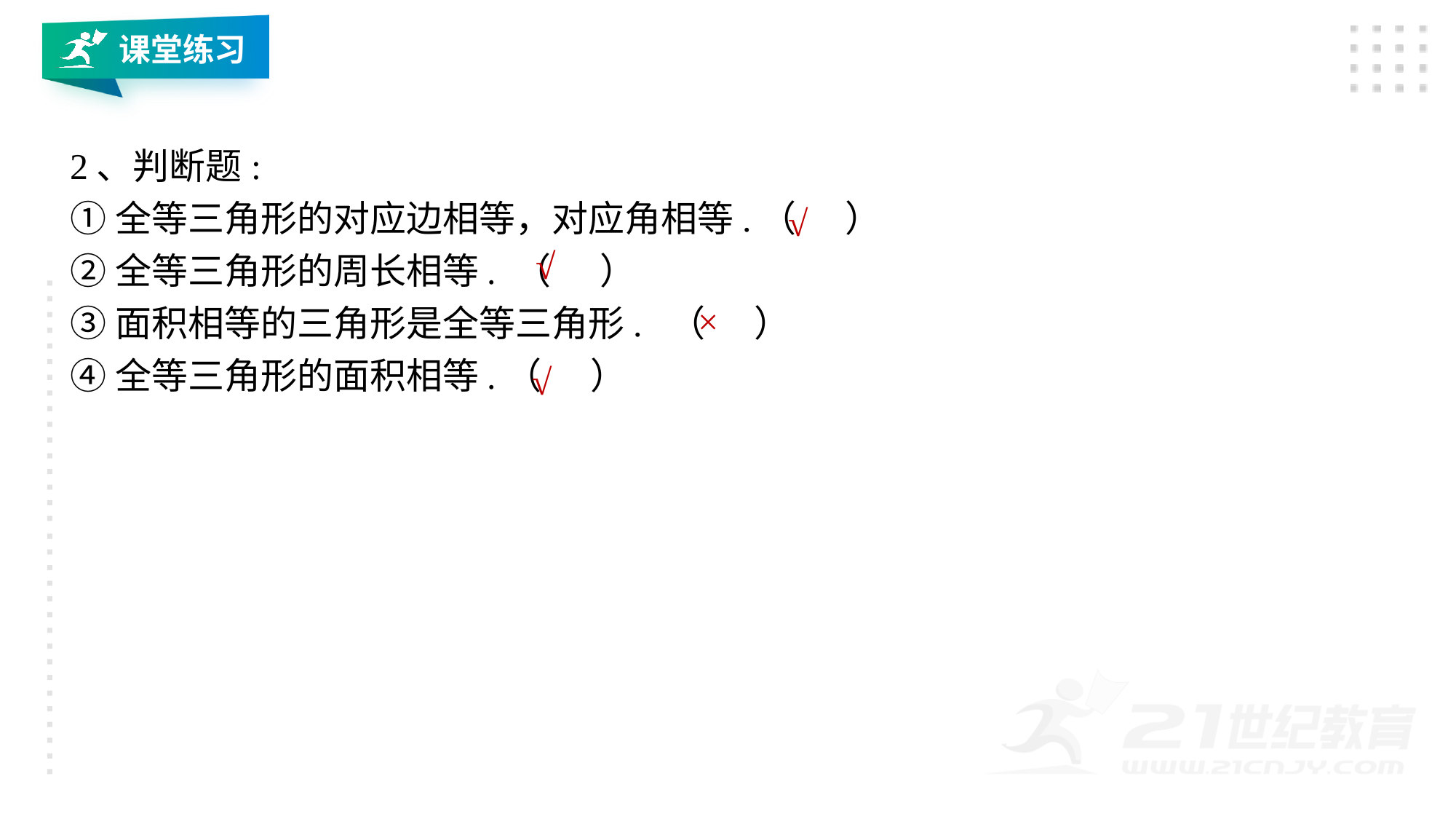

课堂练习
2、判断题:
①全等三角形的对应边相等，对应角相等.（      ）
②全等三角形的周长相等. （      ）
③面积相等的三角形是全等三角形.  （      ）
④全等三角形的面积相等.（      ）
√
√
×
√